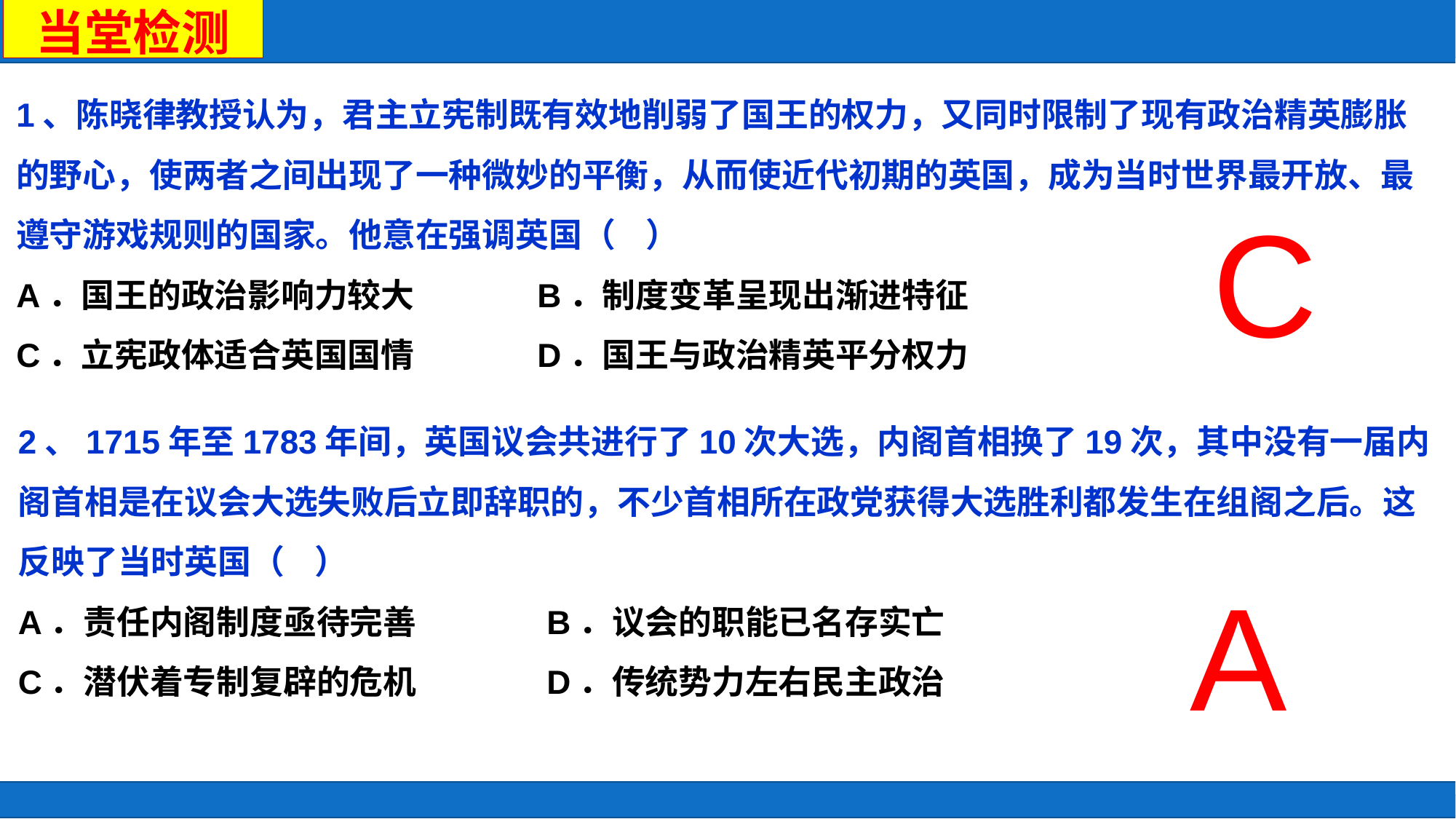

当堂检测
1、陈晓律教授认为，君主立宪制既有效地削弱了国王的权力，又同时限制了现有政治精英膨胀的野心，使两者之间出现了一种微妙的平衡，从而使近代初期的英国，成为当时世界最开放、最遵守游戏规则的国家。他意在强调英国（    ）
A．国王的政治影响力较大	          B．制度变革呈现出渐进特征
C．立宪政体适合英国国情	          D．国王与政治精英平分权力
C
2、1715年至1783年间，英国议会共进行了10次大选，内阁首相换了19次，其中没有一届内阁首相是在议会大选失败后立即辞职的，不少首相所在政党获得大选胜利都发生在组阁之后。这反映了当时英国（    ）
A．责任内阁制度亟待完善	           B．议会的职能已名存实亡
C．潜伏着专制复辟的危机	           D．传统势力左右民主政治
A